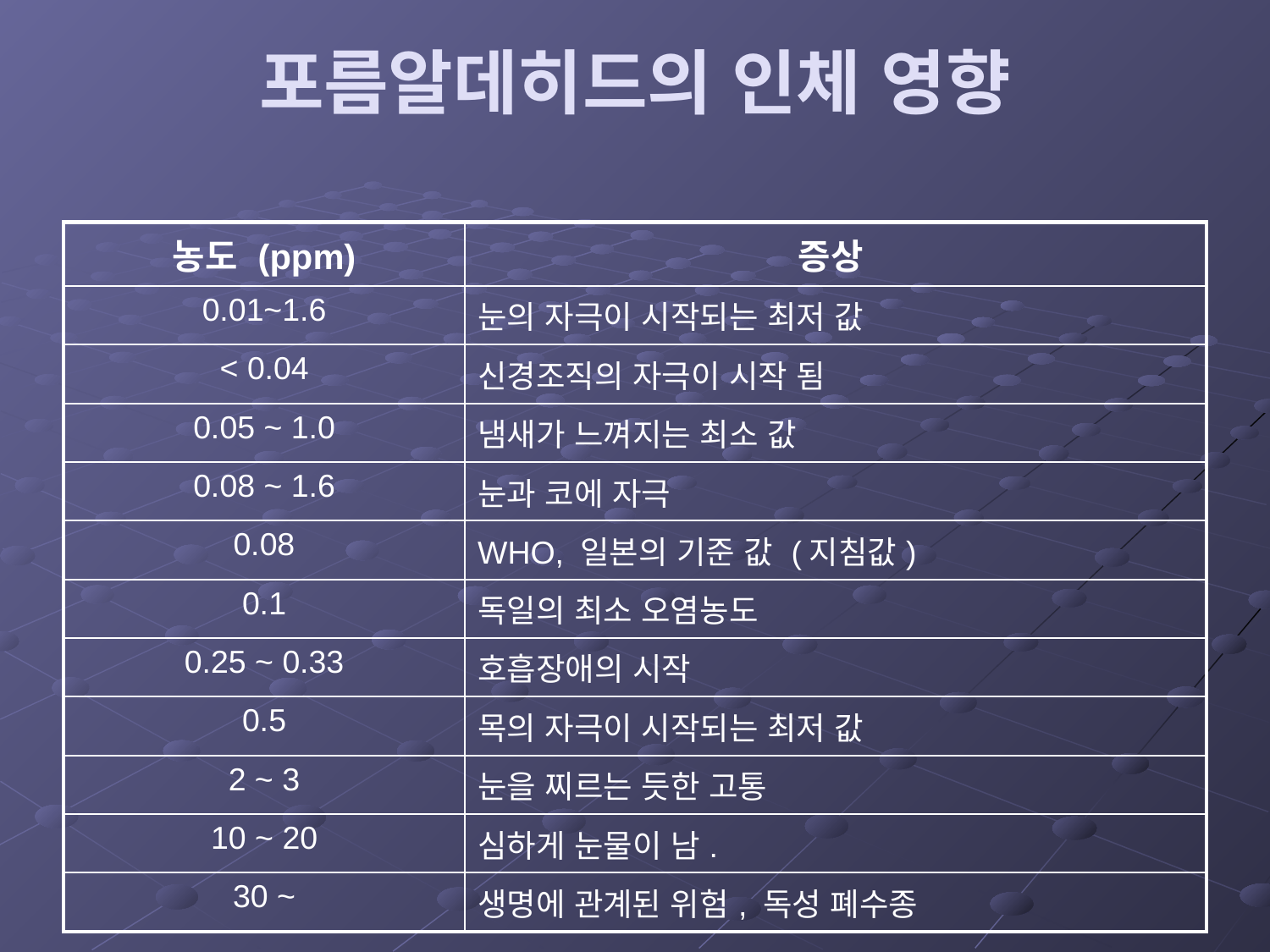

# 포름알데히드의 인체 영향
| 농도 (ppm) | 증상 |
| --- | --- |
| 0.01~1.6 | 눈의 자극이 시작되는 최저 값 |
| < 0.04 | 신경조직의 자극이 시작 됨 |
| 0.05 ~ 1.0 | 냄새가 느껴지는 최소 값 |
| 0.08 ~ 1.6 | 눈과 코에 자극 |
| 0.08 | WHO, 일본의 기준 값 (지침값) |
| 0.1 | 독일의 최소 오염농도 |
| 0.25 ~ 0.33 | 호흡장애의 시작 |
| 0.5 | 목의 자극이 시작되는 최저 값 |
| 2 ~ 3 | 눈을 찌르는 듯한 고통 |
| 10 ~ 20 | 심하게 눈물이 남. |
| 30 ~ | 생명에 관계된 위험, 독성 폐수종 |